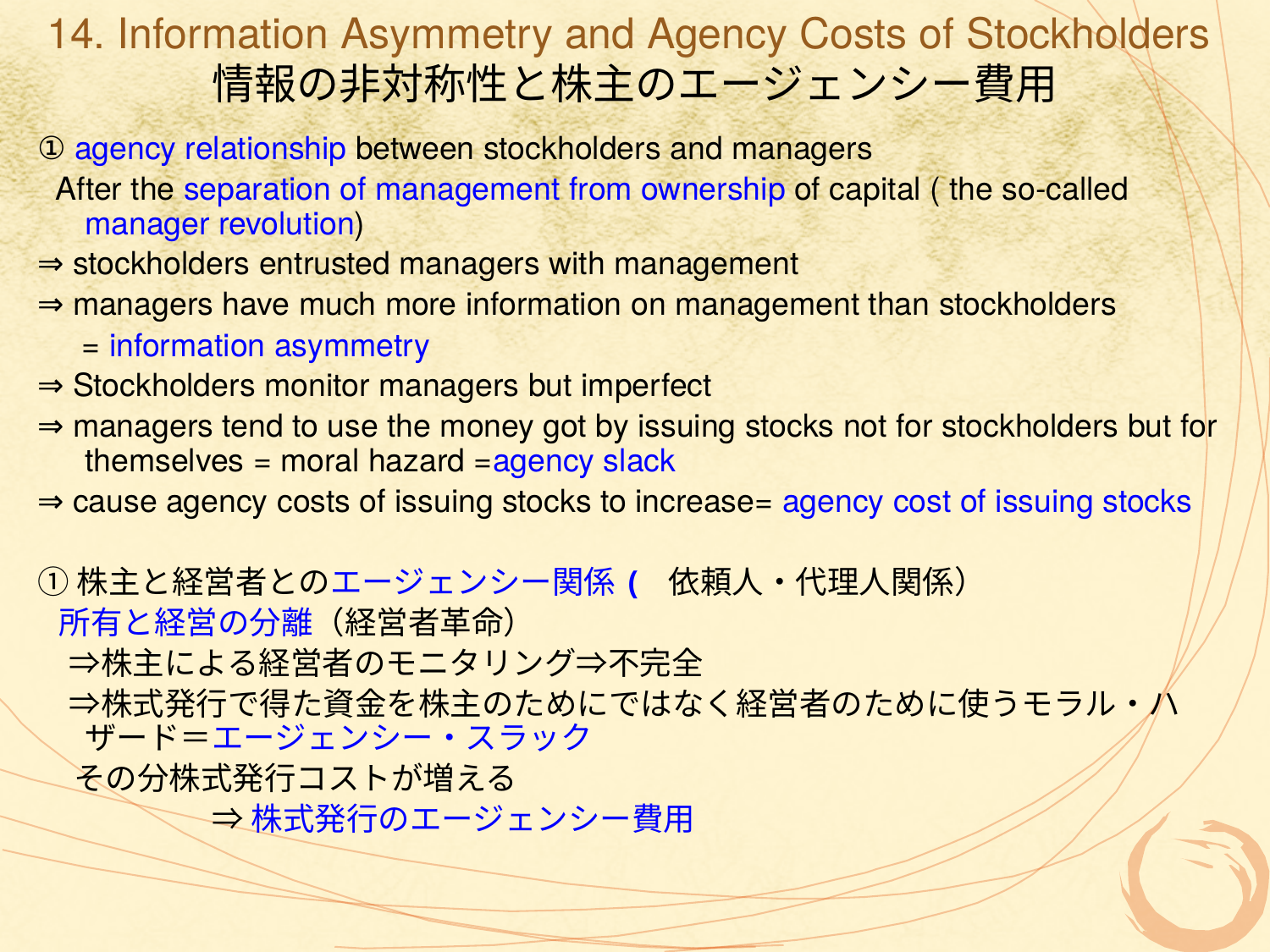

14. Information Asymmetry and Agency Costs of Stockholders
情報の非対称性と株主のエージェンシー費用
① agency relationship between stockholders and managers
  After the separation of management from ownership of capital ( the so-called manager revolution)
⇒ stockholders entrusted managers with management
⇒ managers have much more information on management than stockholders
     = information asymmetry
⇒ Stockholders monitor managers but imperfect
⇒ managers tend to use the money got by issuing stocks not for stockholders but for themselves = moral hazard =agency slack
⇒ cause agency costs of issuing stocks to increase= agency cost of issuing stocks

①株主と経営者とのエージェンシー関係( 依頼人・代理人関係）
  所有と経営の分離（経営者革命）
　⇒株主による経営者のモニタリング⇒不完全
　⇒株式発行で得た資金を株主のためにではなく経営者のために使うモラル・ハザード＝エージェンシー・スラック
    その分株式発行コストが増える
		⇒株式発行のエージェンシー費用